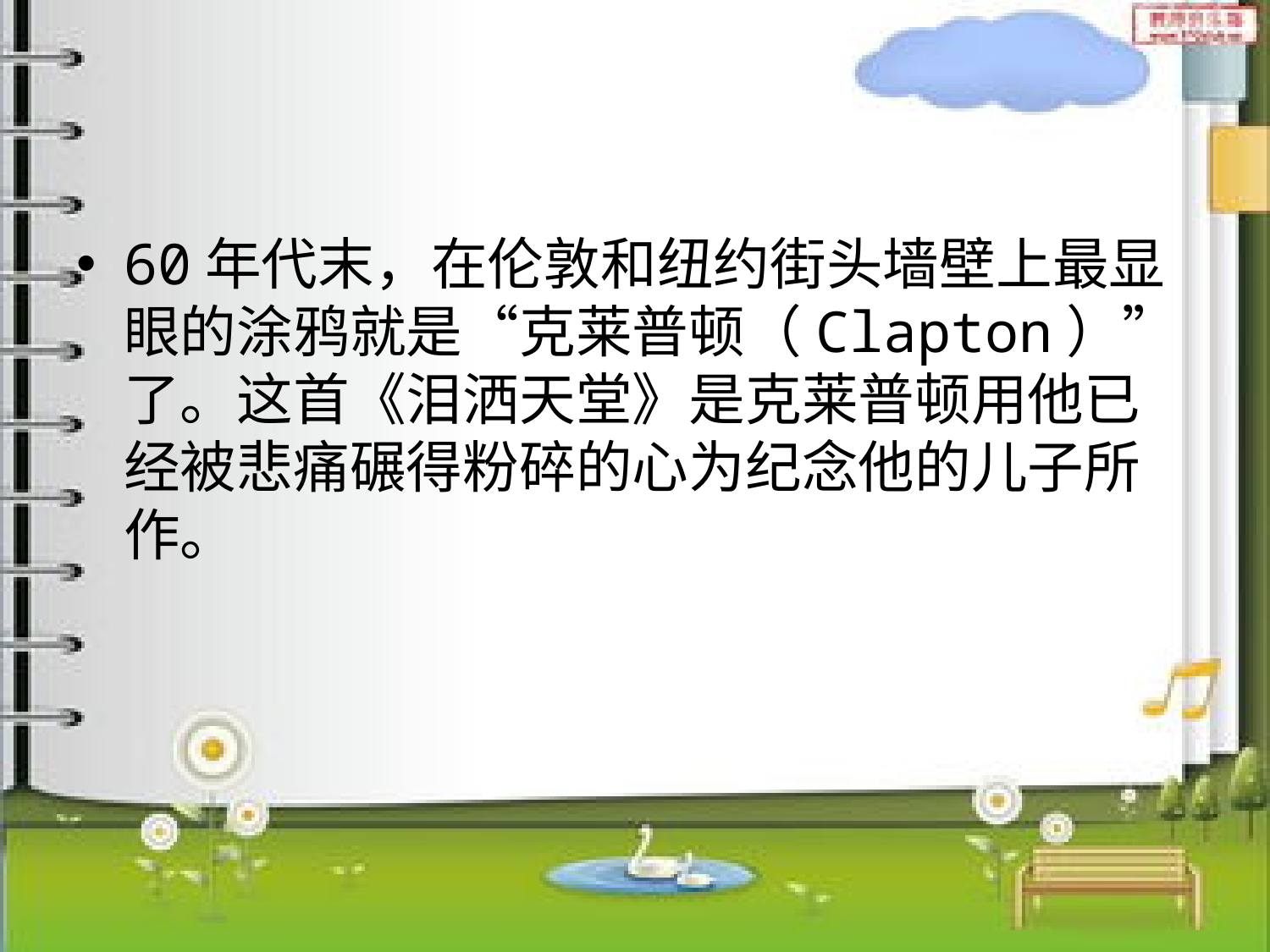

#
60年代末，在伦敦和纽约街头墙壁上最显眼的涂鸦就是“克莱普顿（Clapton）”了。这首《泪洒天堂》是克莱普顿用他已经被悲痛碾得粉碎的心为纪念他的儿子所作。